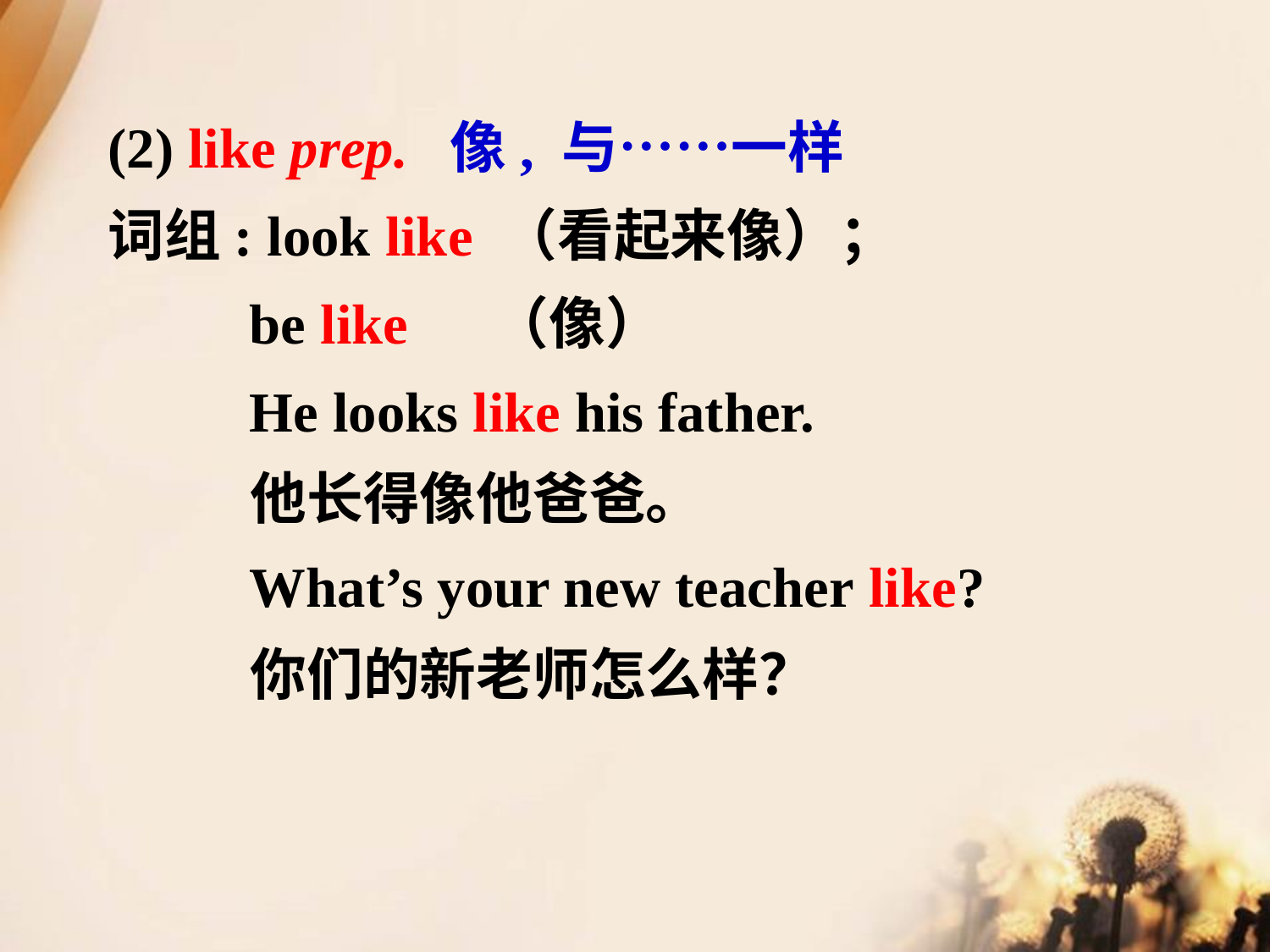

(2) like prep.  像, 与……一样
词组: look like （看起来像）；
          be like     （像）
          He looks like his father.
          他长得像他爸爸。
          What’s your new teacher like?
          你们的新老师怎么样？